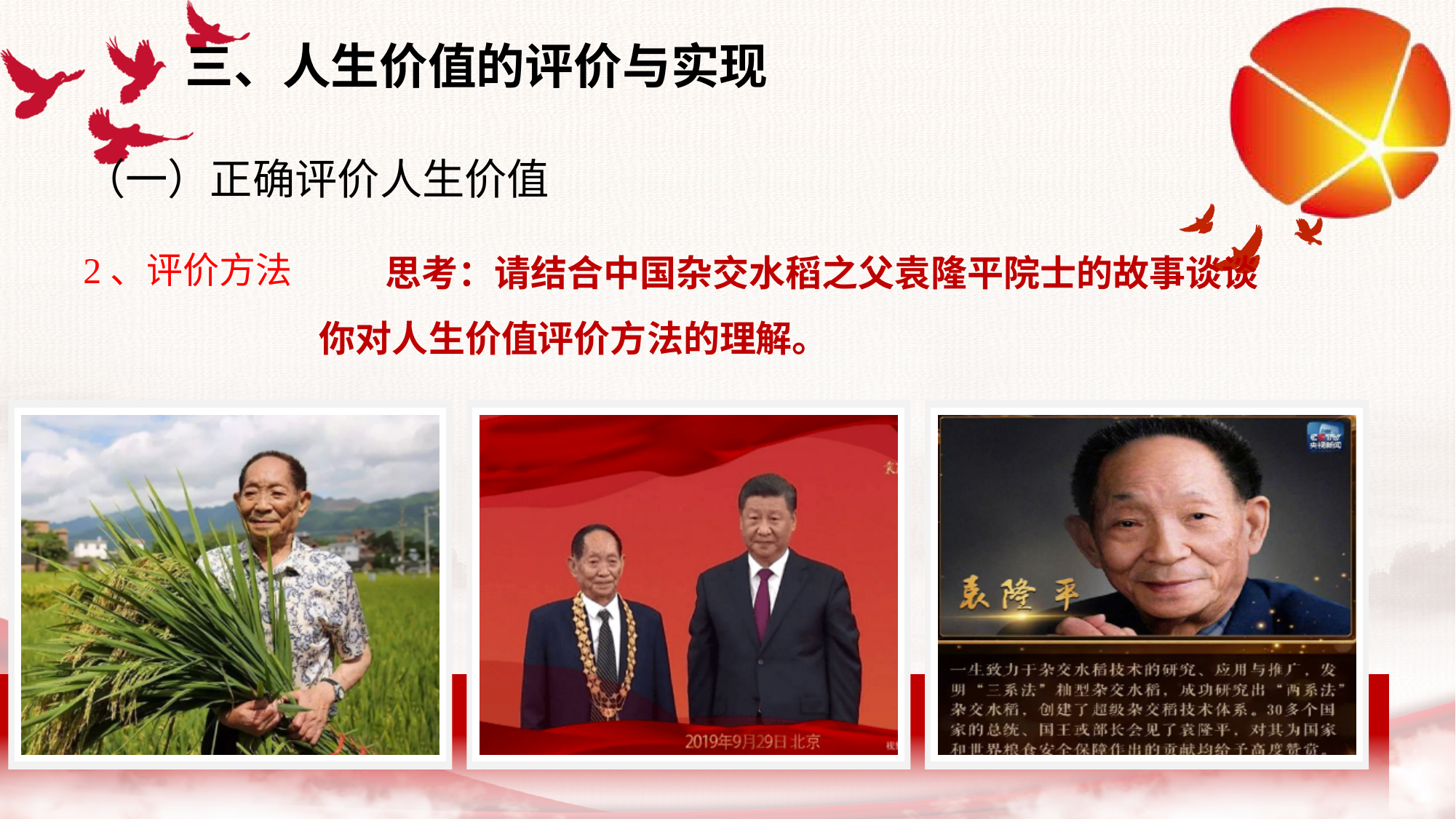

三、人生价值的评价与实现
（一）正确评价人生价值

2、评价方法
       思考：请结合中国杂交水稻之父袁隆平院士的故事谈谈你对人生价值评价方法的理解。